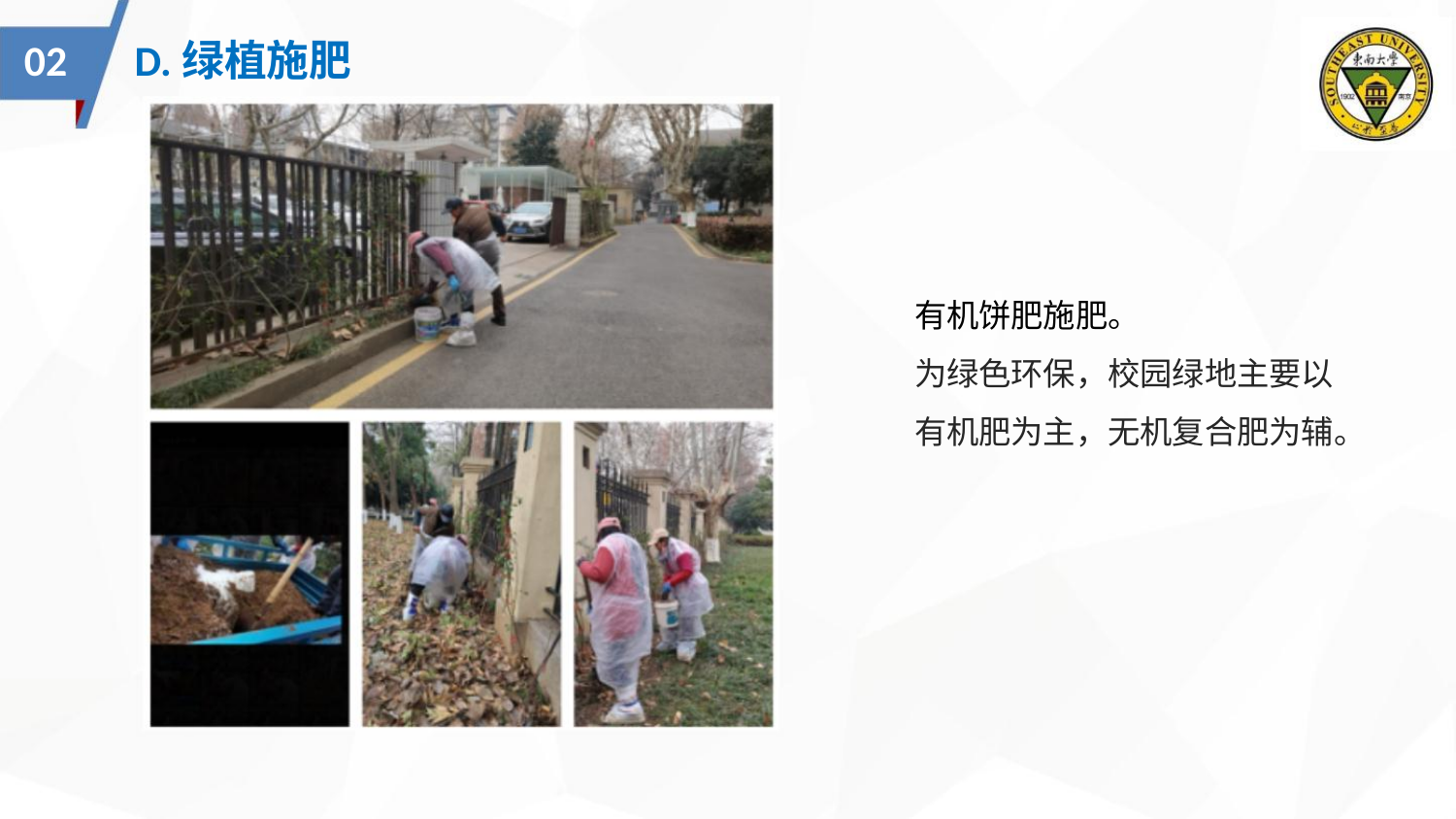

02 D.绿植施肥
有机饼肥施肥。
为绿色环保，校园绿地主要以
有机肥为主，无机复合肥为辅。